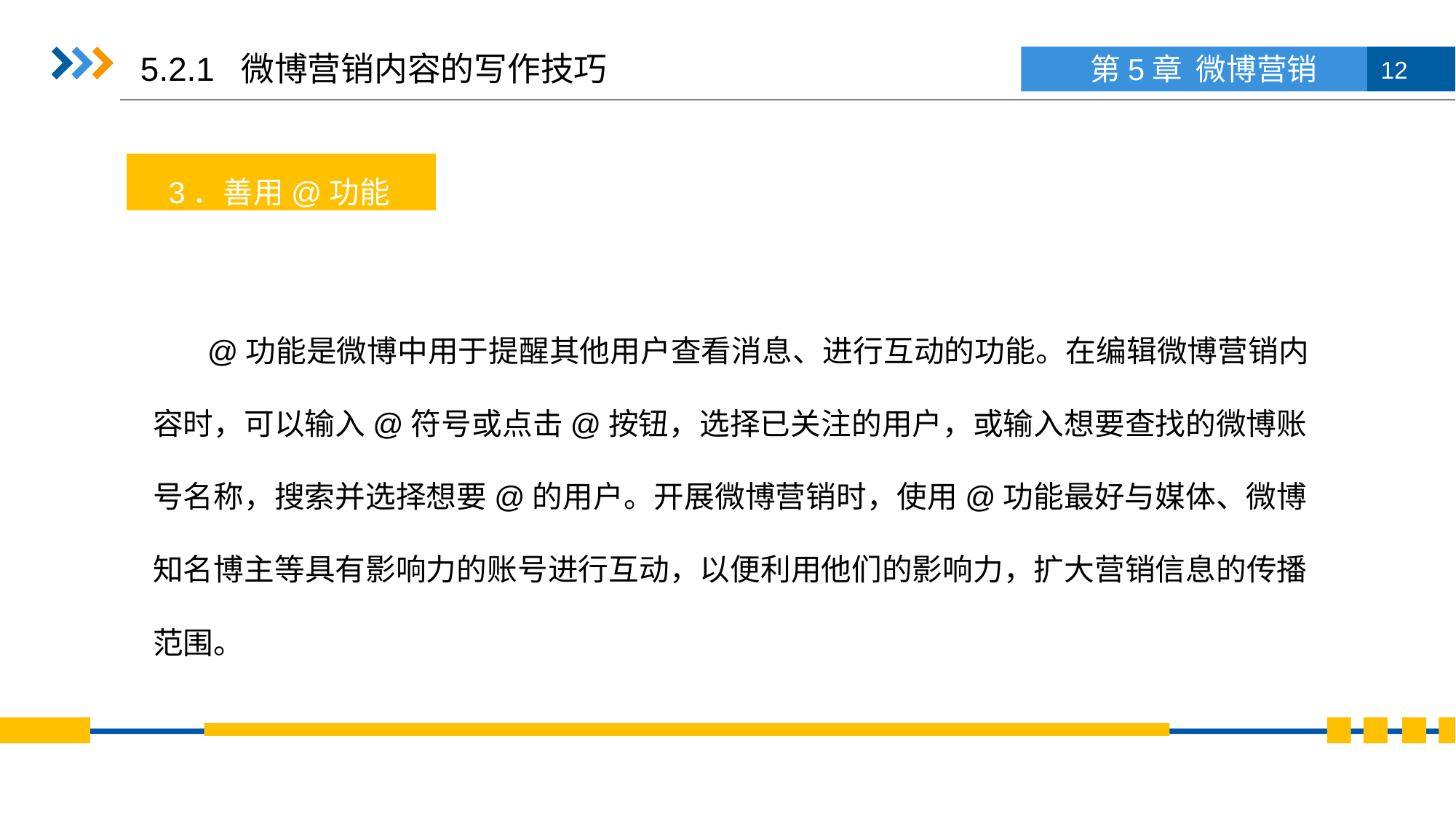

5.2.1  微博营销内容的写作技巧
3．善用@功能
@功能是微博中用于提醒其他用户查看消息、进行互动的功能。在编辑微博营销内容时，可以输入@符号或点击@按钮，选择已关注的用户，或输入想要查找的微博账号名称，搜索并选择想要@的用户。开展微博营销时，使用@功能最好与媒体、微博知名博主等具有影响力的账号进行互动，以便利用他们的影响力，扩大营销信息的传播范围。